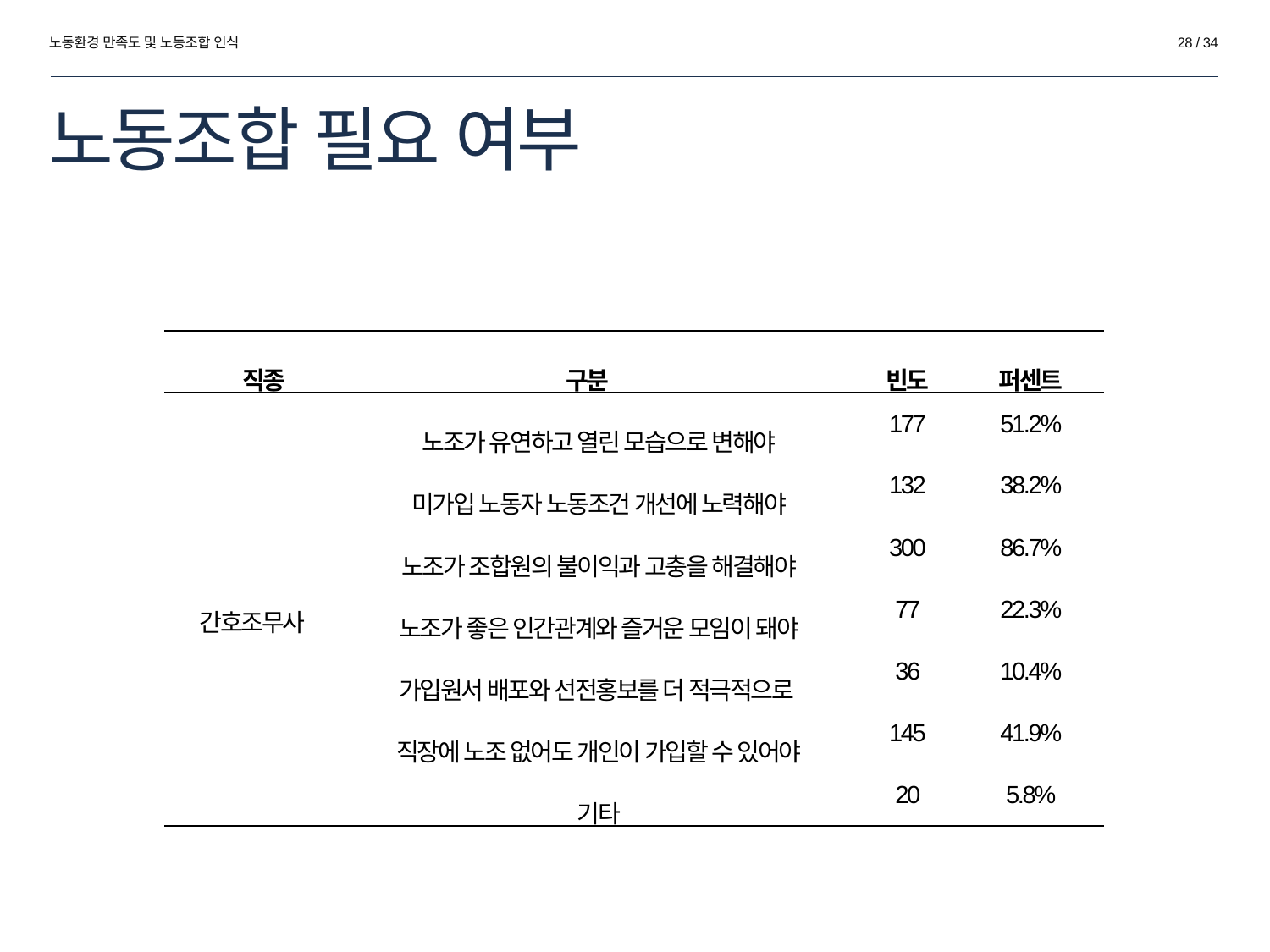

노동환경 만족도 및 노동조합 인식
28 / 34
# 노동조합 필요 여부
| 직종 | 구분 | 빈도 | 퍼센트 |
| --- | --- | --- | --- |
| 간호조무사 | 노조가 유연하고 열린 모습으로 변해야 | 177 | 51.2% |
|  | 미가입 노동자 노동조건 개선에 노력해야 | 132 | 38.2% |
|  | 노조가 조합원의 불이익과 고충을 해결해야 | 300 | 86.7% |
|  | 노조가 좋은 인간관계와 즐거운 모임이 돼야 | 77 | 22.3% |
|  | 가입원서 배포와 선전홍보를 더 적극적으로 | 36 | 10.4% |
|  | 직장에 노조 없어도 개인이 가입할 수 있어야 | 145 | 41.9% |
|  | 기타 | 20 | 5.8% |